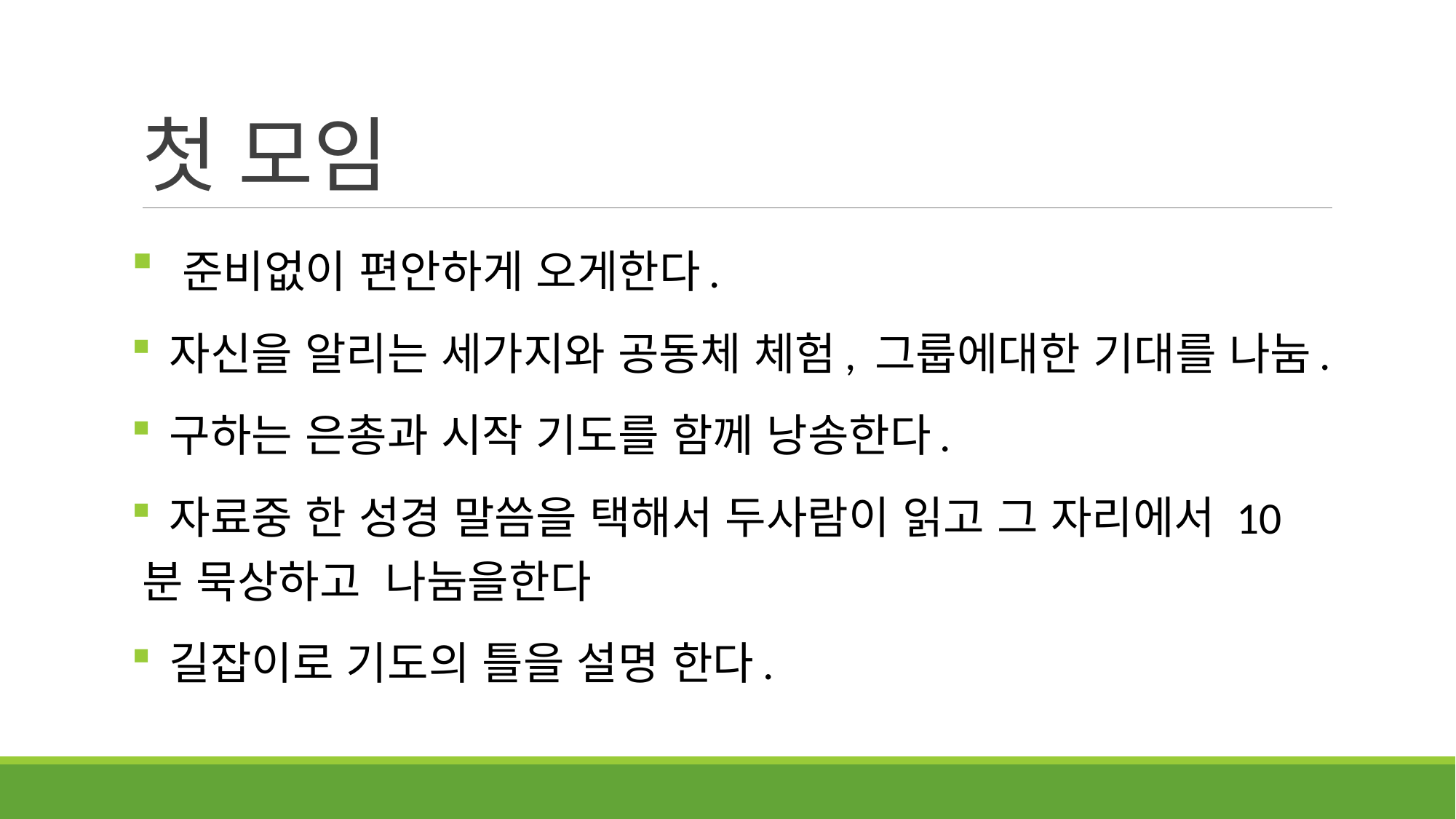

# 첫 모임
  준비없이 편안하게 오게한다.
 자신을 알리는 세가지와 공동체 체험, 그룹에대한 기대를 나눔.
 구하는 은총과 시작 기도를 함께 낭송한다.
 자료중 한 성경 말씀을 택해서 두사람이 읽고 그 자리에서 10분 묵상하고  나눔을한다
 길잡이로 기도의 틀을 설명 한다.